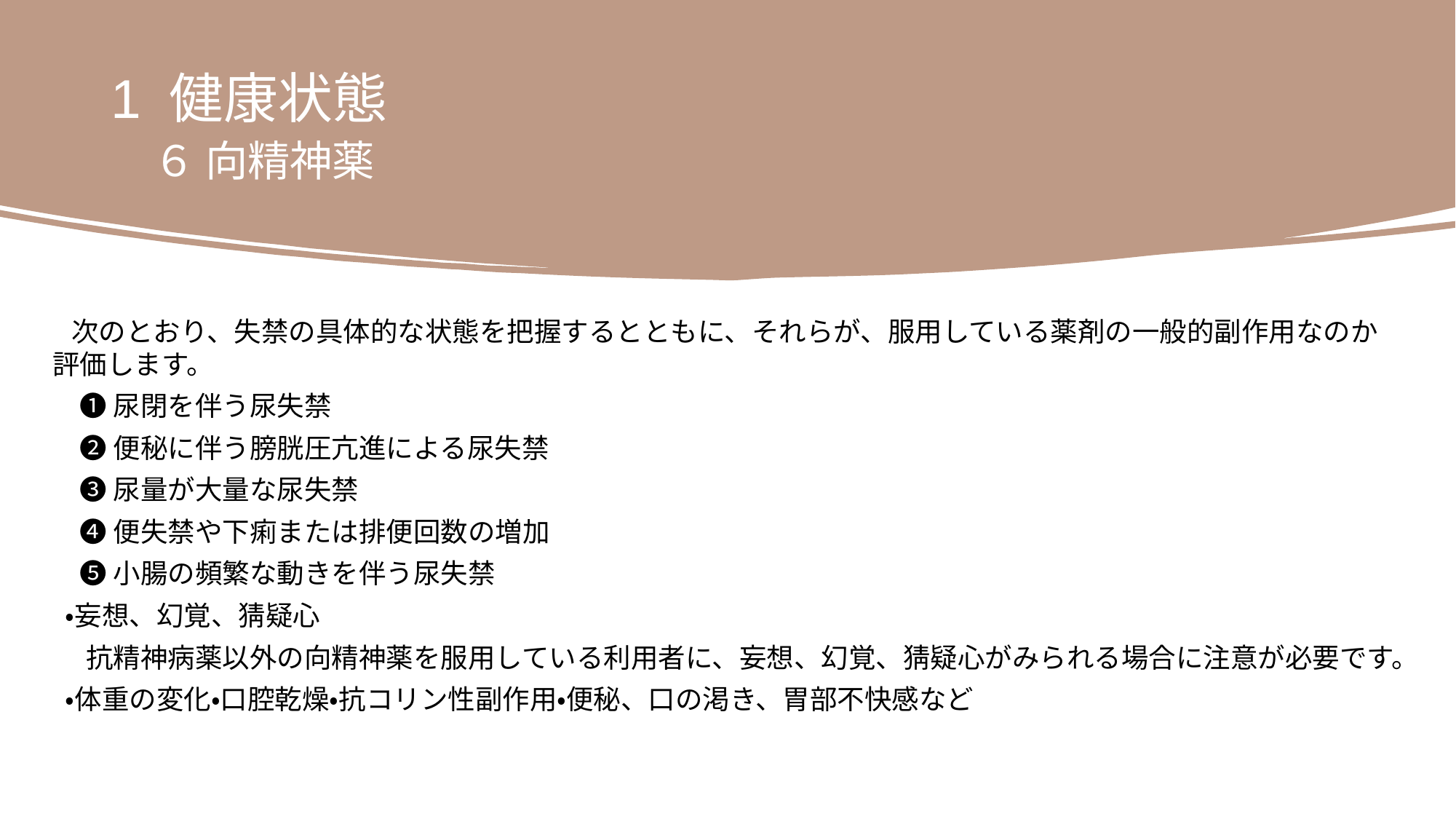

1 健康状態
　６ 向精神薬

  次のとおり、失禁の具体的な状態を把握するとともに、それらが、服用している薬剤の一般的副作用なのか評価します。
　❶ 尿閉を伴う尿失禁
　❷ 便秘に伴う膀胱圧亢進による尿失禁
　❸ 尿量が大量な尿失禁
　❹ 便失禁や下痢または排便回数の増加
　❺ 小腸の頻繁な動きを伴う尿失禁
 ・妄想、幻覚、猜疑心
　 抗精神病薬以外の向精神薬を服用している利用者に、妄想、幻覚、猜疑心がみられる場合に注意が必要です。
 ・体重の変化・口腔乾燥・抗コリン性副作用・便秘、口の渇き、胃部不快感など